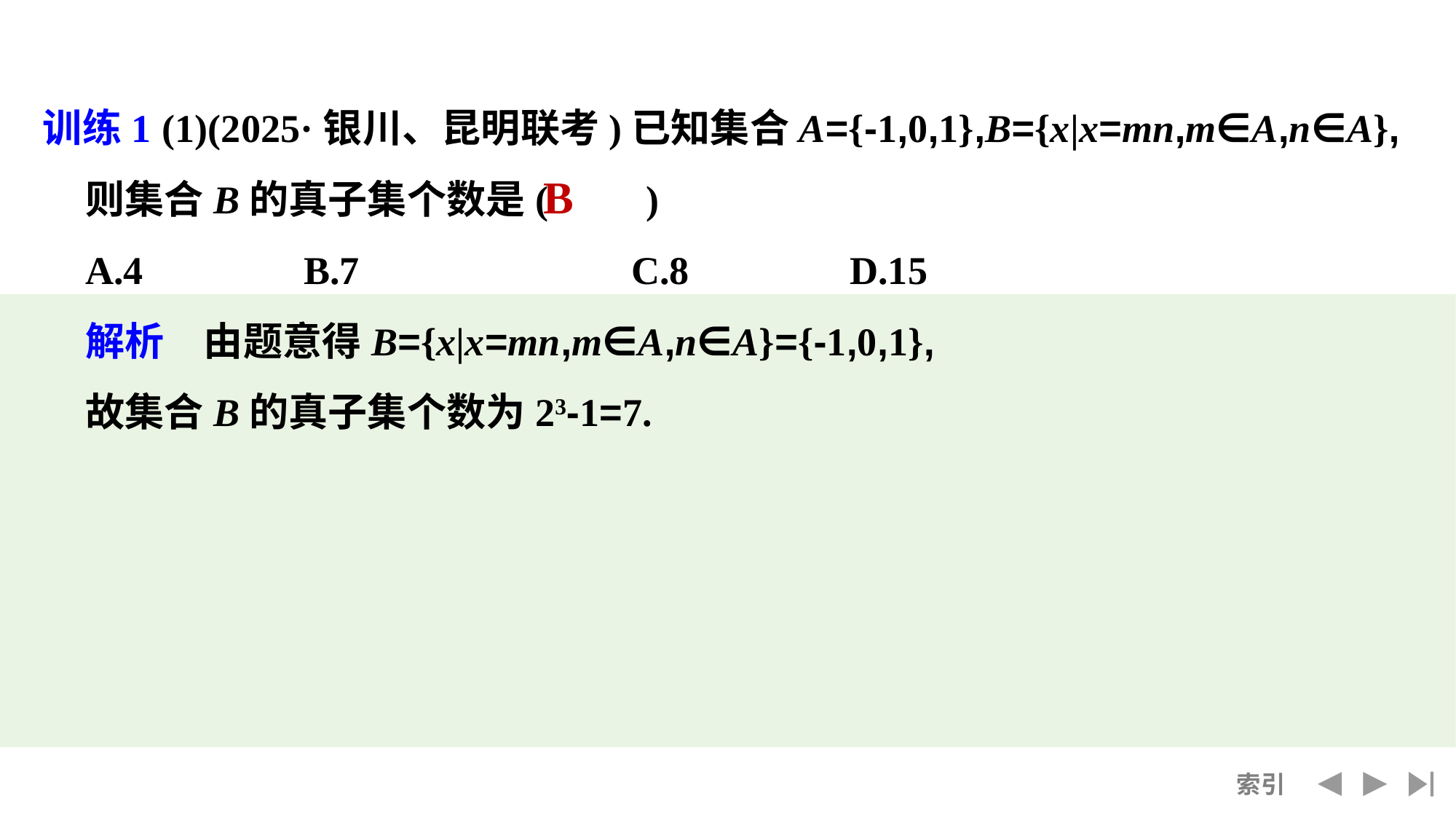

训练1 (1)(2025·银川、昆明联考)已知集合A={-1,0,1},B={x|x=mn,m∈A,n∈A},则集合B的真子集个数是(　　)
	A.4		B.7			C.8		D.15
	解析　由题意得B={x|x=mn,m∈A,n∈A}={-1,0,1},
	故集合B的真子集个数为23-1=7.
B